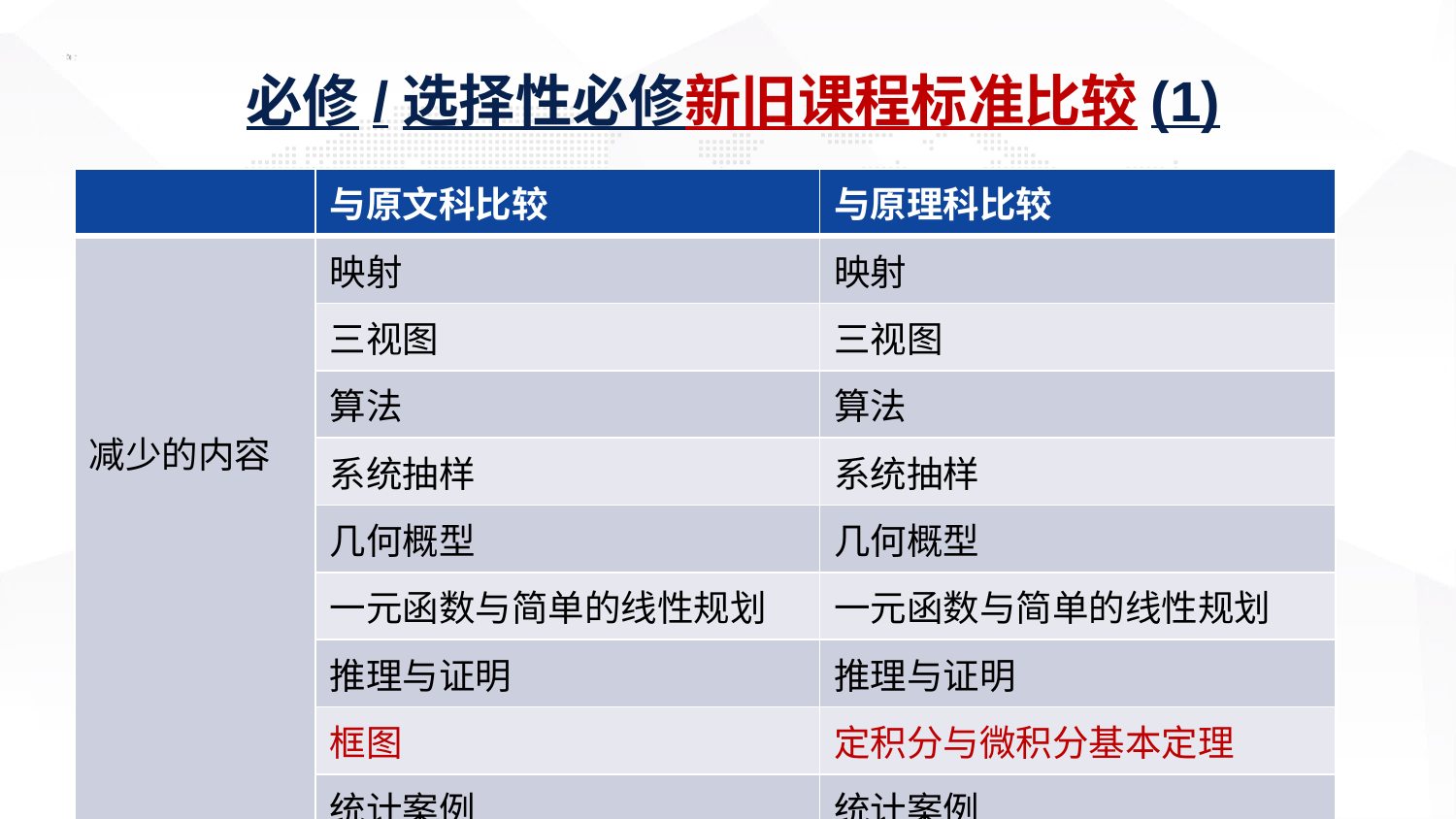

必修/选择性必修新旧课程标准比较(1)
|  | 与原文科比较 | 与原理科比较 |
| --- | --- | --- |
| 减少的内容 | 映射 | 映射 |
|  | 三视图 | 三视图 |
|  | 算法 | 算法 |
|  | 系统抽样 | 系统抽样 |
|  | 几何概型 | 几何概型 |
|  | 一元函数与简单的线性规划 | 一元函数与简单的线性规划 |
|  | 推理与证明 | 推理与证明 |
|  | 框图 | 定积分与微积分基本定理 |
|  | 统计案例 | 统计案例 |